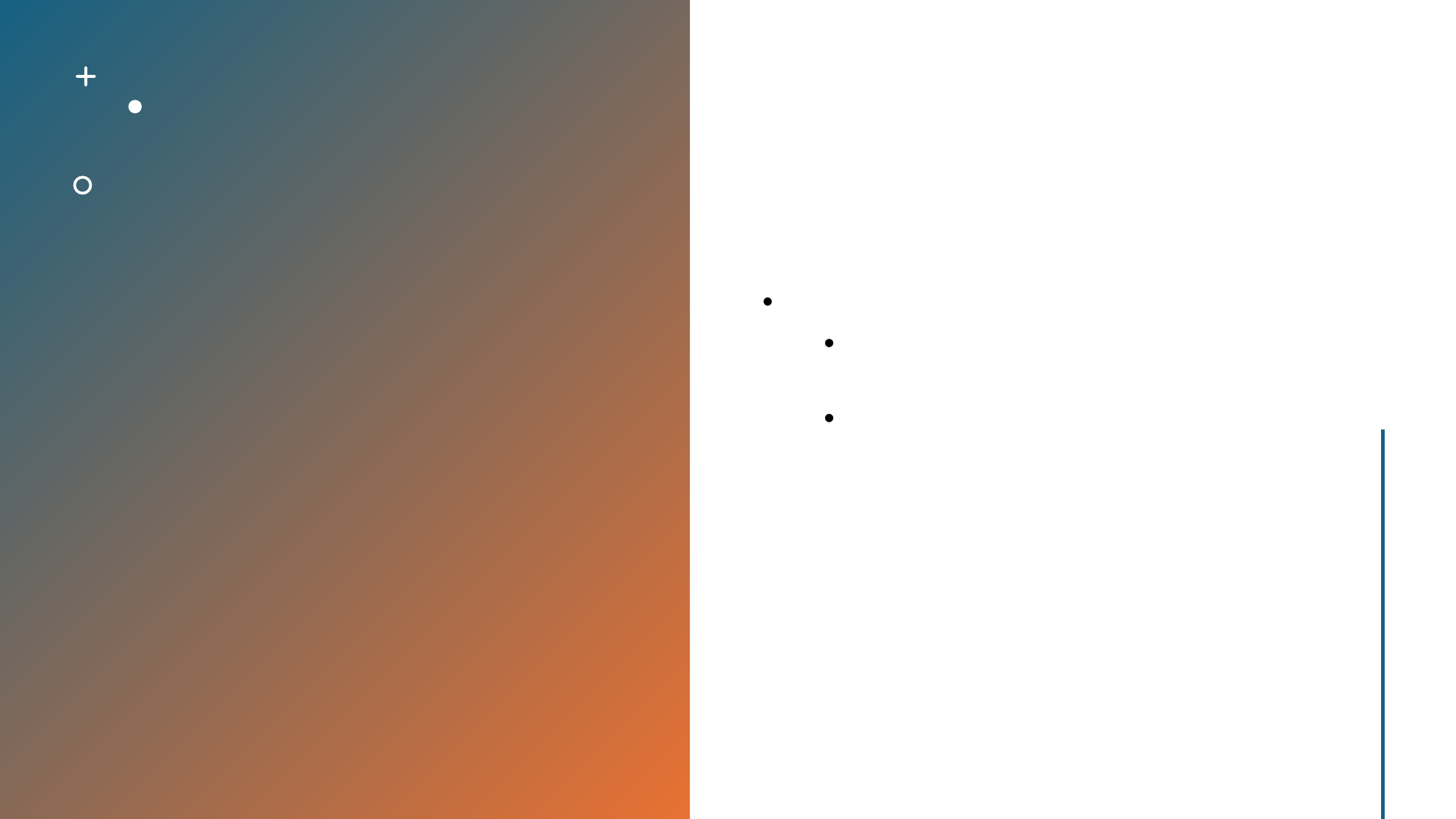

일본의 국제 노력과 개발원조
일본은 국제 노력을 통해 국제 사회에 기여하고 있습니다.
특히 개발원조 분야에서 많은 자금을 기부하고 있으며, 선진 기술과 지원을 통해 개도국의 발전에 기여하고 있습니다.